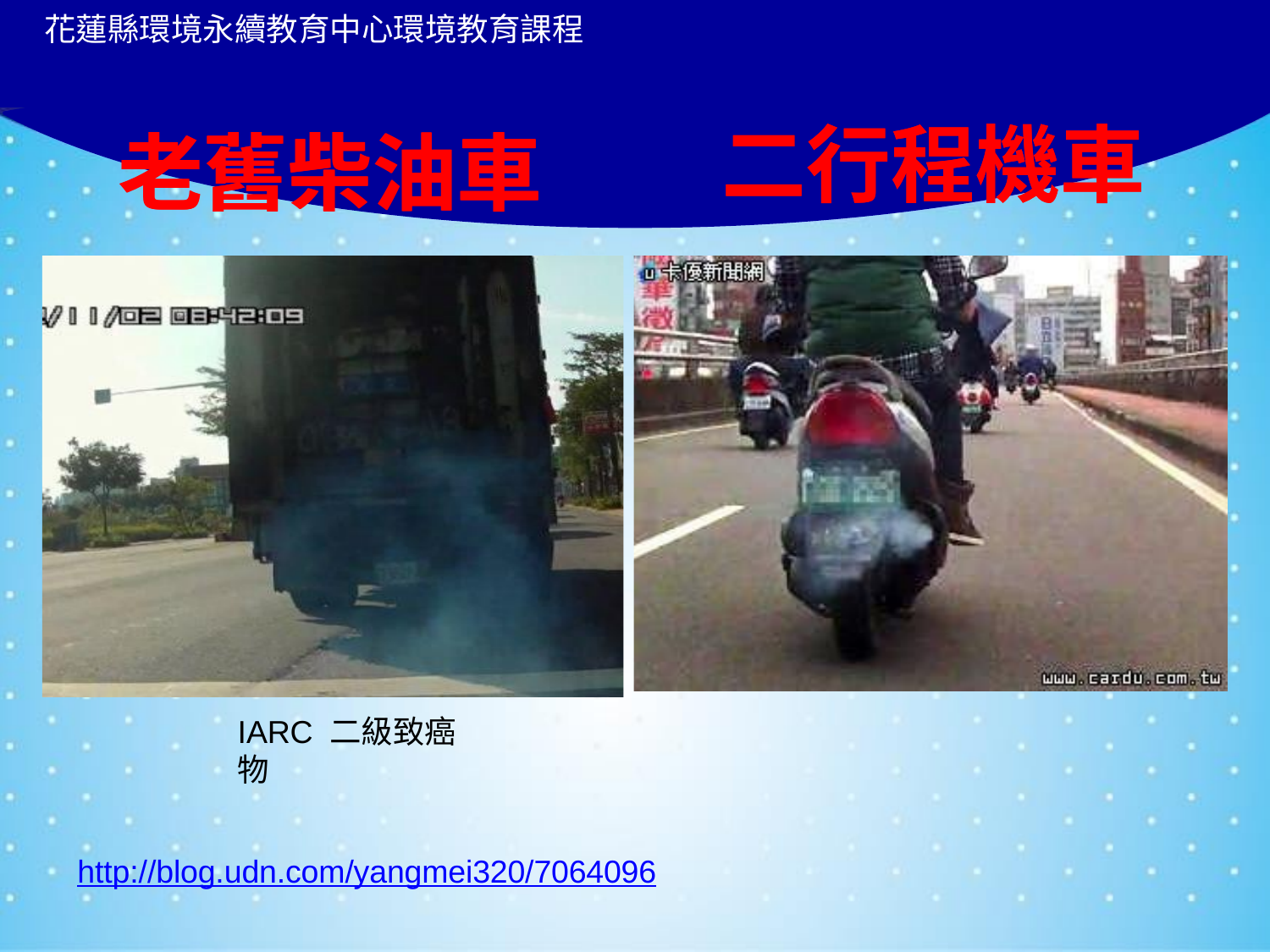

二行程機車
二行程機車
老舊柴油車
# 老舊柴油車

IARC 二級致癌物
http://blog.udn.com/yangmei320/7064096